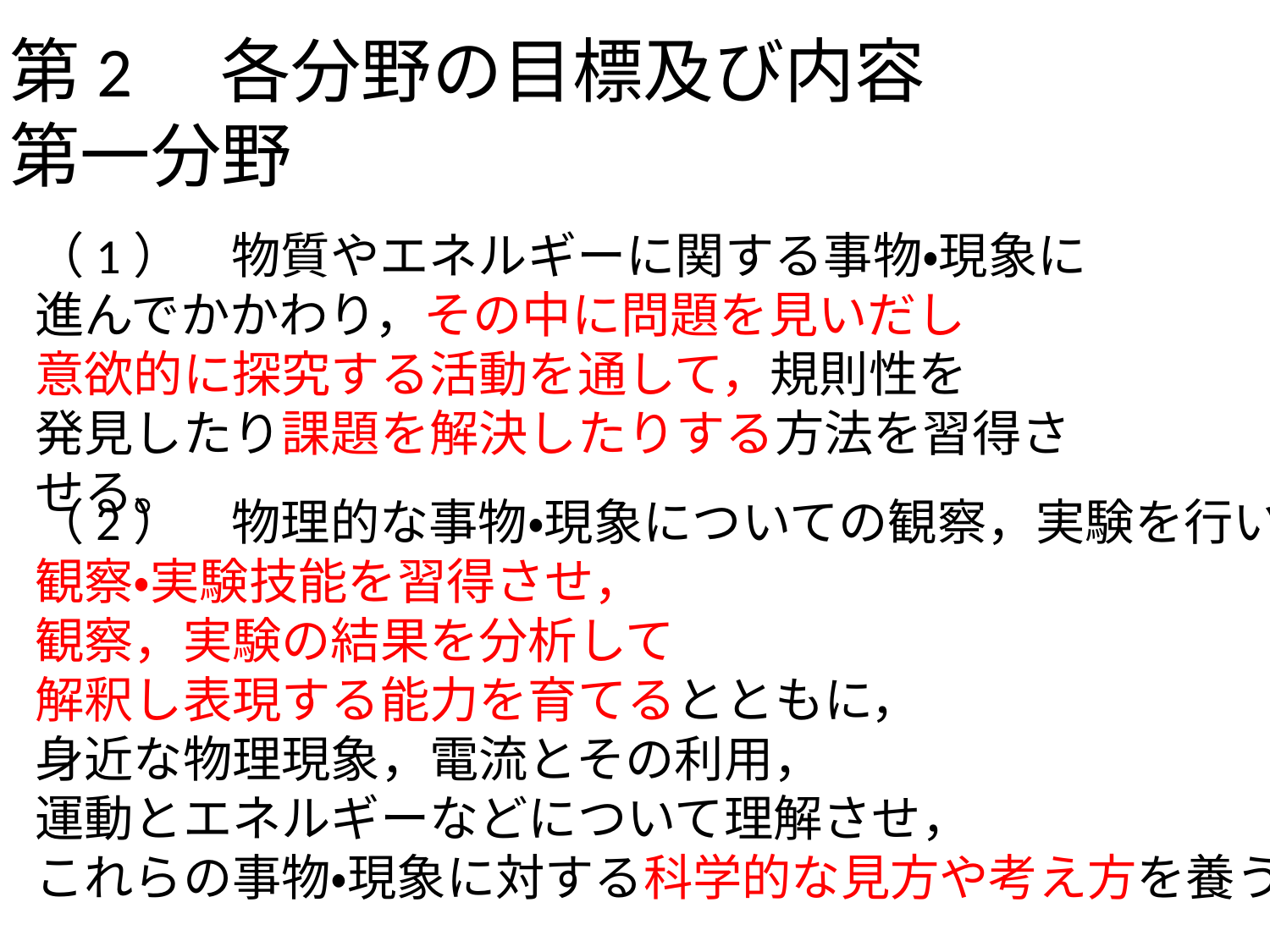

第2　各分野の目標及び内容
第一分野
（1）　物質やエネルギーに関する事物・現象に
進んでかかわり，その中に問題を見いだし
意欲的に探究する活動を通して，規則性を
発見したり課題を解決したりする方法を習得させる。
（2）　物理的な事物・現象についての観察，実験を行い，
観察・実験技能を習得させ，
観察，実験の結果を分析して
解釈し表現する能力を育てるとともに，
身近な物理現象，電流とその利用，
運動とエネルギーなどについて理解させ，
これらの事物・現象に対する科学的な見方や考え方を養う。